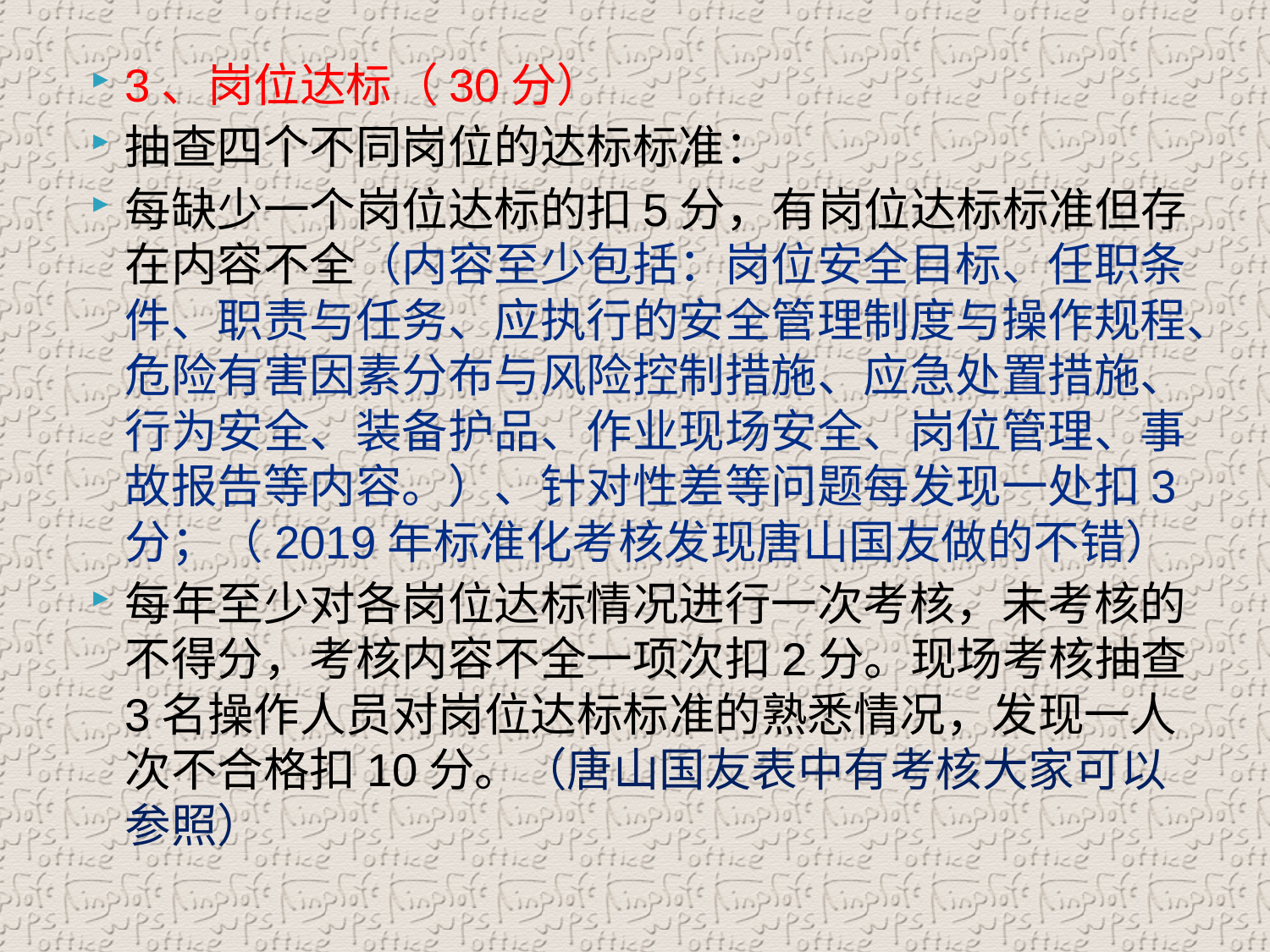

3、岗位达标（30分）
抽查四个不同岗位的达标标准：
每缺少一个岗位达标的扣5分，有岗位达标标准但存在内容不全（内容至少包括：岗位安全目标、任职条件、职责与任务、应执行的安全管理制度与操作规程、危险有害因素分布与风险控制措施、应急处置措施、行为安全、装备护品、作业现场安全、岗位管理、事故报告等内容。）、针对性差等问题每发现一处扣3分；（2019年标准化考核发现唐山国友做的不错）
每年至少对各岗位达标情况进行一次考核，未考核的不得分，考核内容不全一项次扣2分。现场考核抽查3名操作人员对岗位达标标准的熟悉情况，发现一人次不合格扣10分。（唐山国友表中有考核大家可以参照）